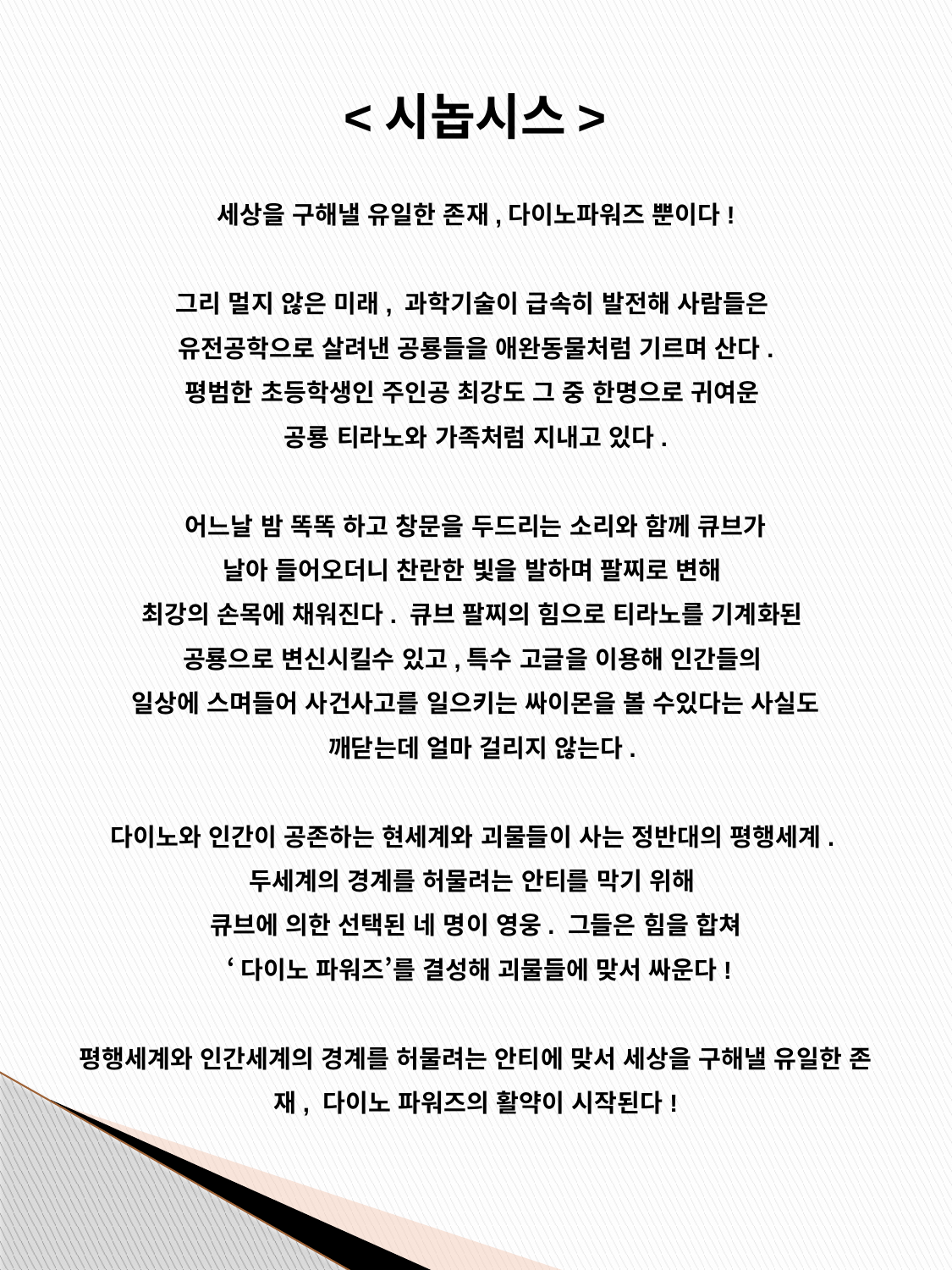

<시놉시스>
세상을 구해낼 유일한 존재,다이노파워즈 뿐이다!

그리 멀지 않은 미래, 과학기술이 급속히 발전해 사람들은
유전공학으로 살려낸 공룡들을 애완동물처럼 기르며 산다.
평범한 초등학생인 주인공 최강도 그 중 한명으로 귀여운
공룡 티라노와 가족처럼 지내고 있다.

어느날 밤 똑똑 하고 창문을 두드리는 소리와 함께 큐브가
날아 들어오더니 찬란한 빛을 발하며 팔찌로 변해
최강의 손목에 채워진다. 큐브 팔찌의 힘으로 티라노를 기계화된
공룡으로 변신시킬수 있고,특수 고글을 이용해 인간들의
일상에 스며들어 사건사고를 일으키는 싸이몬을 볼 수있다는 사실도
 깨닫는데 얼마 걸리지 않는다.

다이노와 인간이 공존하는 현세계와 괴물들이 사는 정반대의 평행세계.
두세계의 경계를 허물려는 안티를 막기 위해
큐브에 의한 선택된 네 명이 영웅. 그들은 힘을 합쳐
 ‘다이노 파워즈’를 결성해 괴물들에 맞서 싸운다!

평행세계와 인간세계의 경계를 허물려는 안티에 맞서 세상을 구해낼 유일한 존재, 다이노 파워즈의 활약이 시작된다!